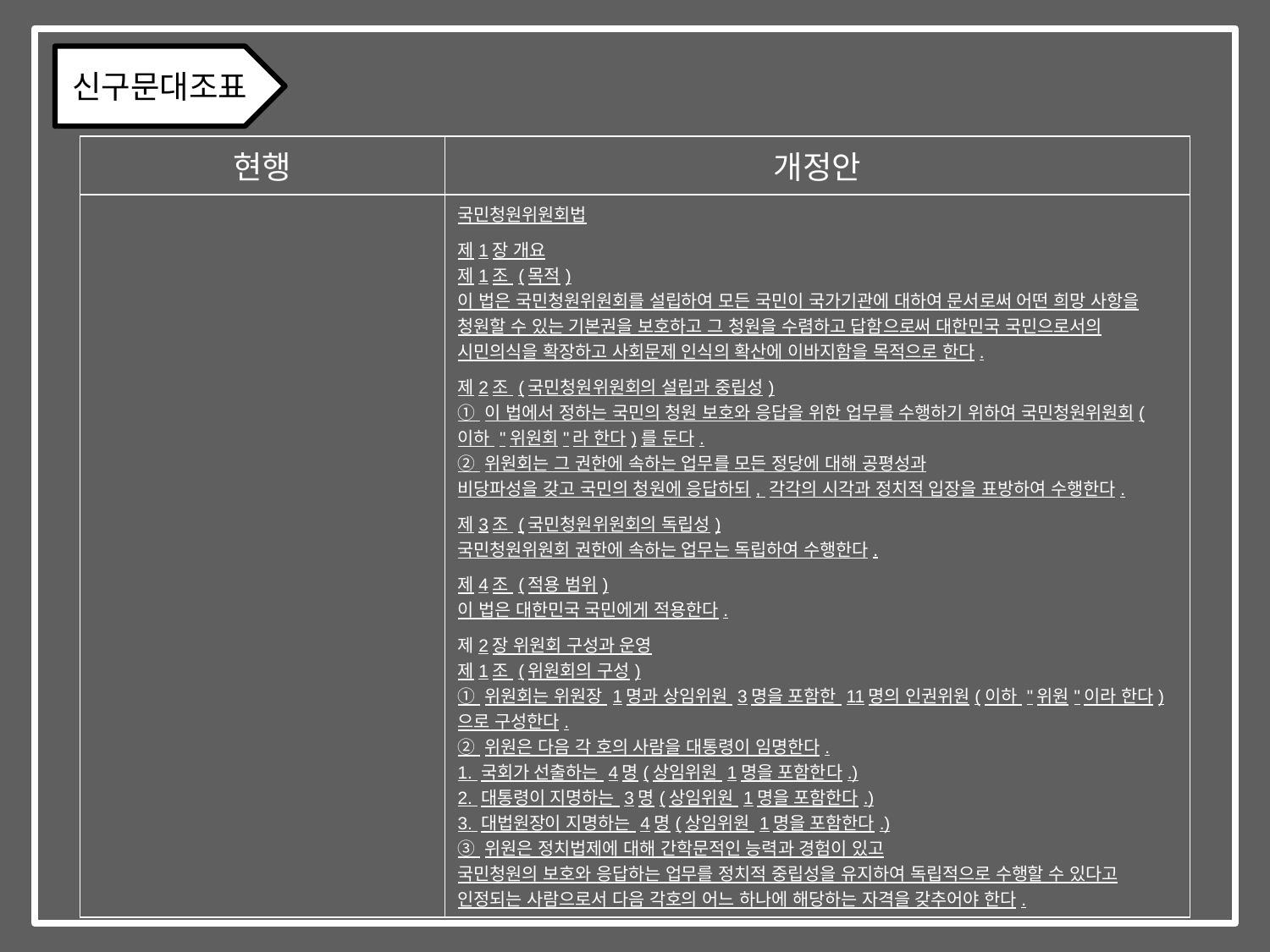

신구문대조표
| 현행 | 개정안 |
| --- | --- |
|  | 국민청원위원회법 제1장 개요 제1조 (목적) 이 법은 국민청원위원회를 설립하여 모든 국민이 국가기관에 대하여 문서로써 어떤 희망 사항을 청원할 수 있는 기본권을 보호하고 그 청원을 수렴하고 답함으로써 대한민국 국민으로서의 시민의식을 확장하고 사회문제 인식의 확산에 이바지함을 목적으로 한다. 제2조 (국민청원위원회의 설립과 중립성) ① 이 법에서 정하는 국민의 청원 보호와 응답을 위한 업무를 수행하기 위하여 국민청원위원회(이하 "위원회"라 한다)를 둔다. ② 위원회는 그 권한에 속하는 업무를 모든 정당에 대해 공평성과 비당파성을 갖고 국민의 청원에 응답하되, 각각의 시각과 정치적 입장을 표방하여 수행한다. 제3조 (국민청원위원회의 독립성) 국민청원위원회 권한에 속하는 업무는 독립하여 수행한다. 제4조 (적용 범위) 이 법은 대한민국 국민에게 적용한다. 제2장 위원회 구성과 운영 제1조 (위원회의 구성) ① 위원회는 위원장 1명과 상임위원 3명을 포함한 11명의 인권위원(이하 "위원"이라 한다)으로 구성한다. ② 위원은 다음 각 호의 사람을 대통령이 임명한다. 1. 국회가 선출하는 4명(상임위원 1명을 포함한다.) 2. 대통령이 지명하는 3명(상임위원 1명을 포함한다.) 3. 대법원장이 지명하는 4명(상임위원 1명을 포함한다.) ③ 위원은 정치법제에 대해 간학문적인 능력과 경험이 있고 국민청원의 보호와 응답하는 업무를 정치적 중립성을 유지하여 독립적으로 수행할 수 있다고 인정되는 사람으로서 다음 각호의 어느 하나에 해당하는 자격을 갖추어야 한다. |